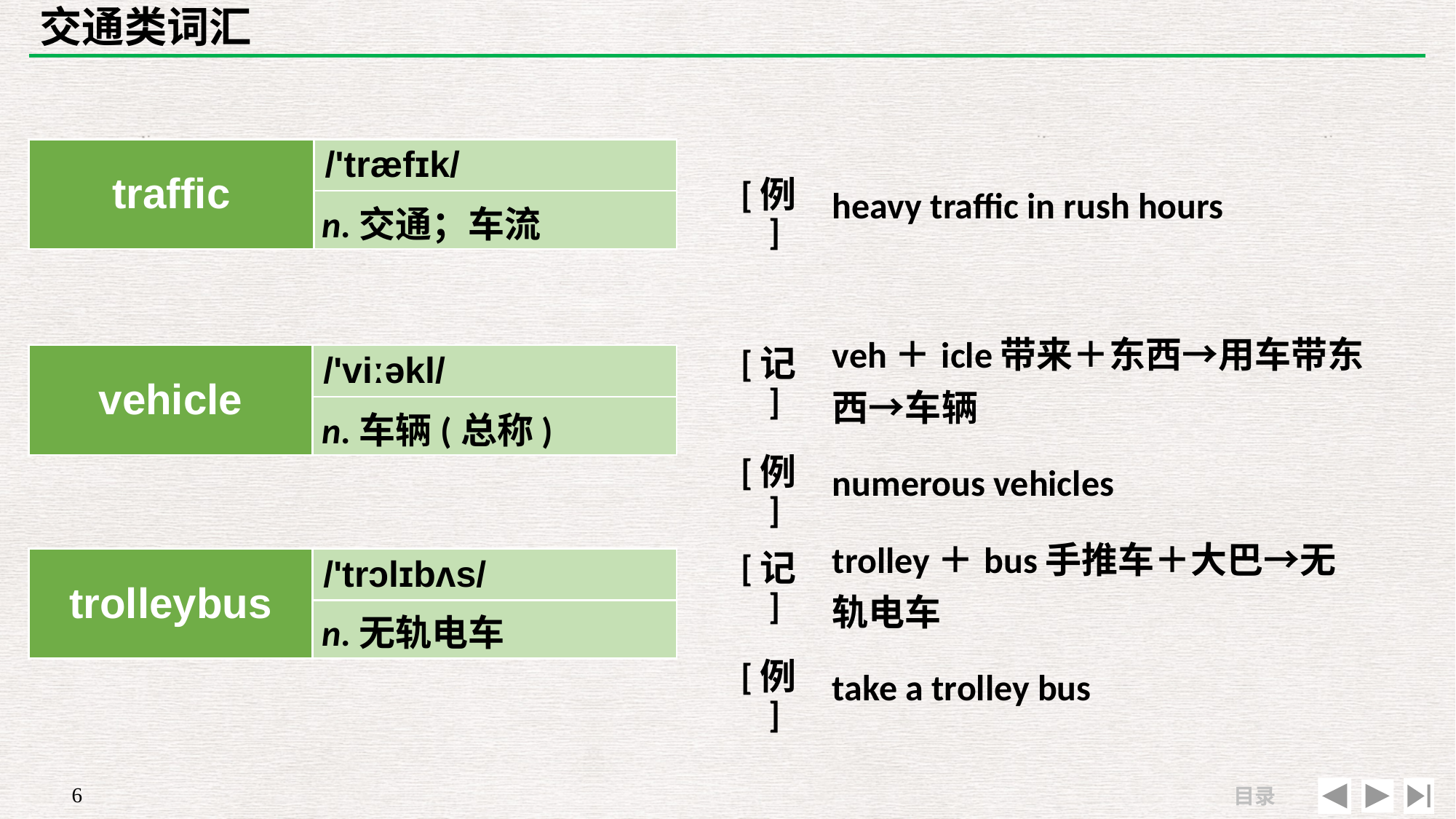

# 交通类词汇

|  |  |
| --- | --- |
| [例] | heavy traffic in rush hours |
| traffic | /'træfɪk/ |
| --- | --- |
|  |  |
n.交通；车流
| [记] | veh＋icle带来＋东西→用车带东西→车辆 |
| --- | --- |
| [例] | numerous vehicles |
| vehicle | /'viːəkl/ |
| --- | --- |
|  |  |
n.车辆(总称)
| [记] | trolley＋bus手推车＋大巴→无轨电车 |
| --- | --- |
| [例] | take a trolley bus |
| trolleybus | /'trɔlɪbʌs/ |
| --- | --- |
|  |  |
n.无轨电车